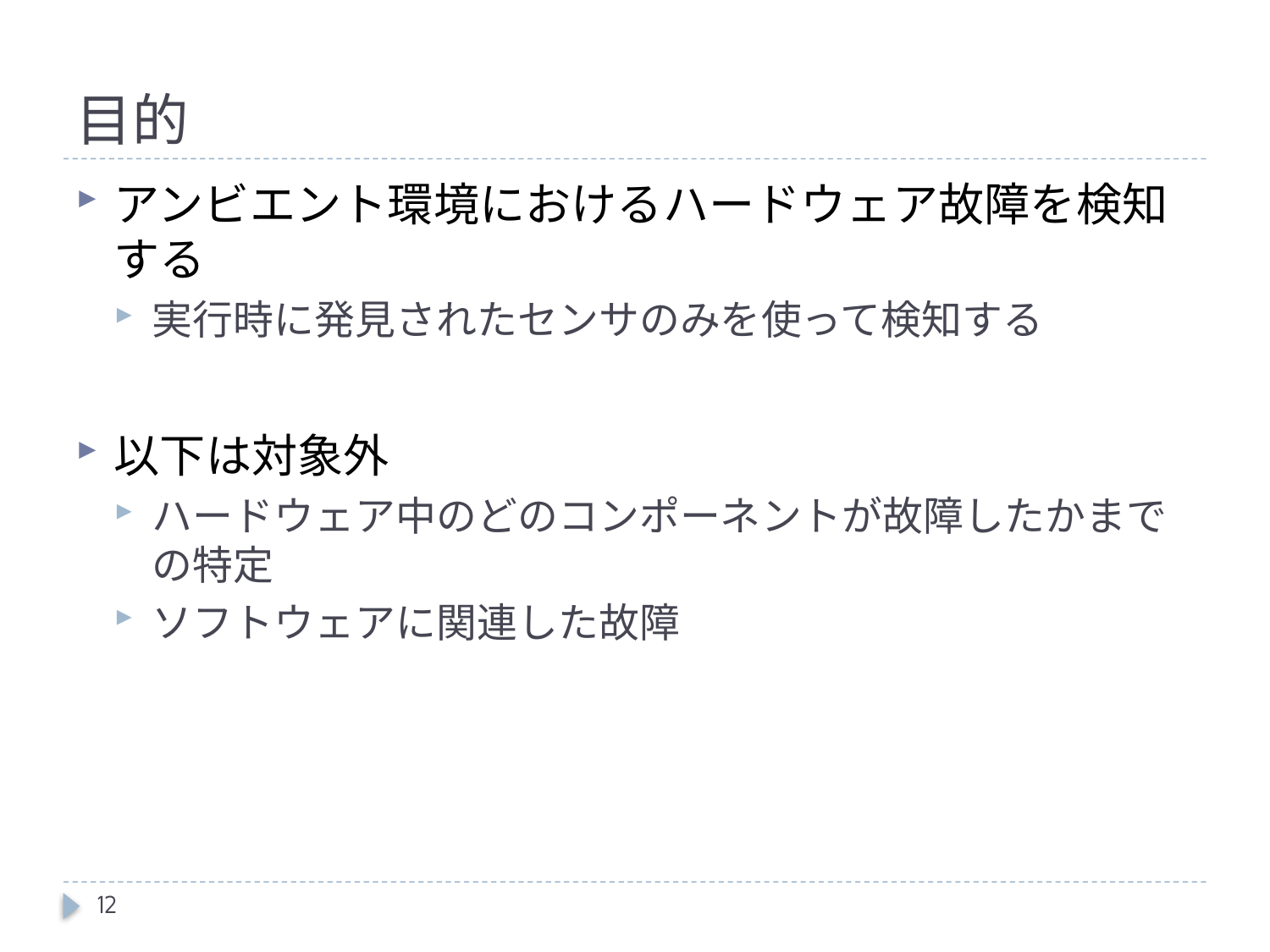

# 目的
アンビエント環境におけるハードウェア故障を検知する
実行時に発見されたセンサのみを使って検知する

以下は対象外
ハードウェア中のどのコンポーネントが故障したかまでの特定
ソフトウェアに関連した故障
12